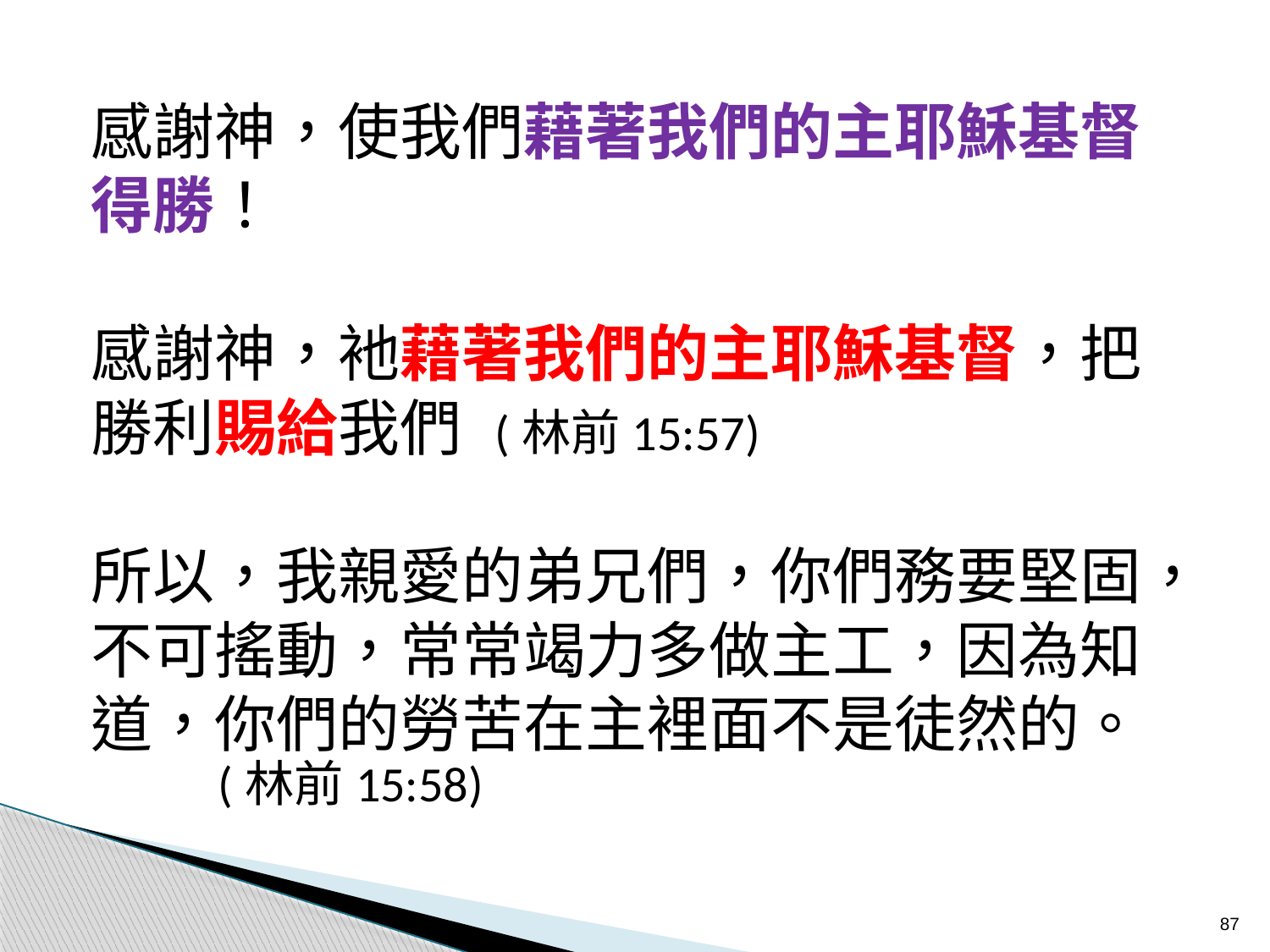

感謝神，使我們藉著我們的主耶穌基督得勝！

感謝神，衪藉著我們的主耶穌基督，把勝利賜給我們	 (林前15:57)

所以，我親愛的弟兄們，你們務要堅固，不可搖動，常常竭力多做主工，因為知道，你們的勞苦在主裡面不是徒然的。
	(林前15:58)
87